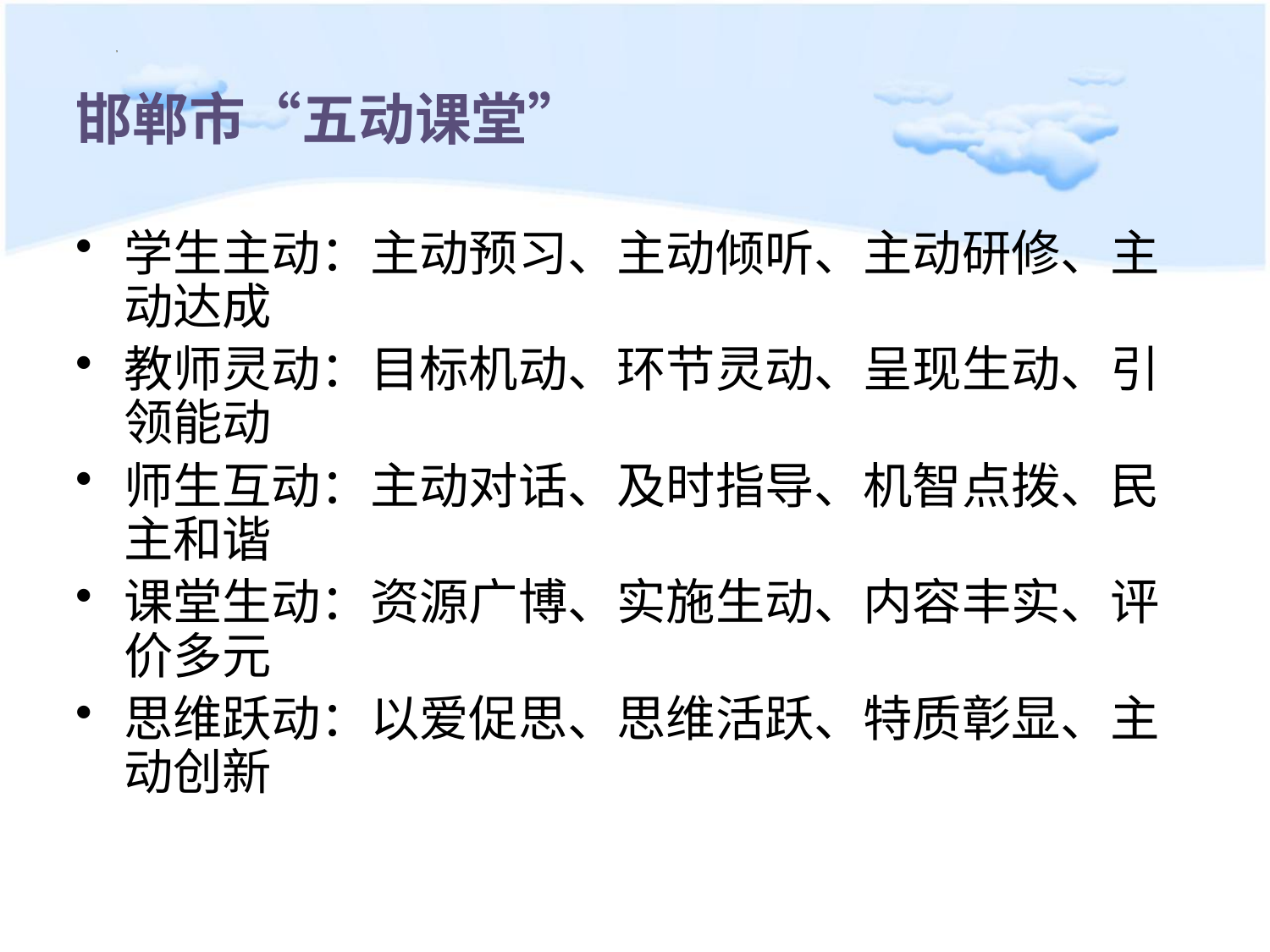

# 邯郸市“五动课堂”
学生主动：主动预习、主动倾听、主动研修、主动达成
教师灵动：目标机动、环节灵动、呈现生动、引领能动
师生互动：主动对话、及时指导、机智点拨、民主和谐
课堂生动：资源广博、实施生动、内容丰实、评价多元
思维跃动：以爱促思、思维活跃、特质彰显、主动创新